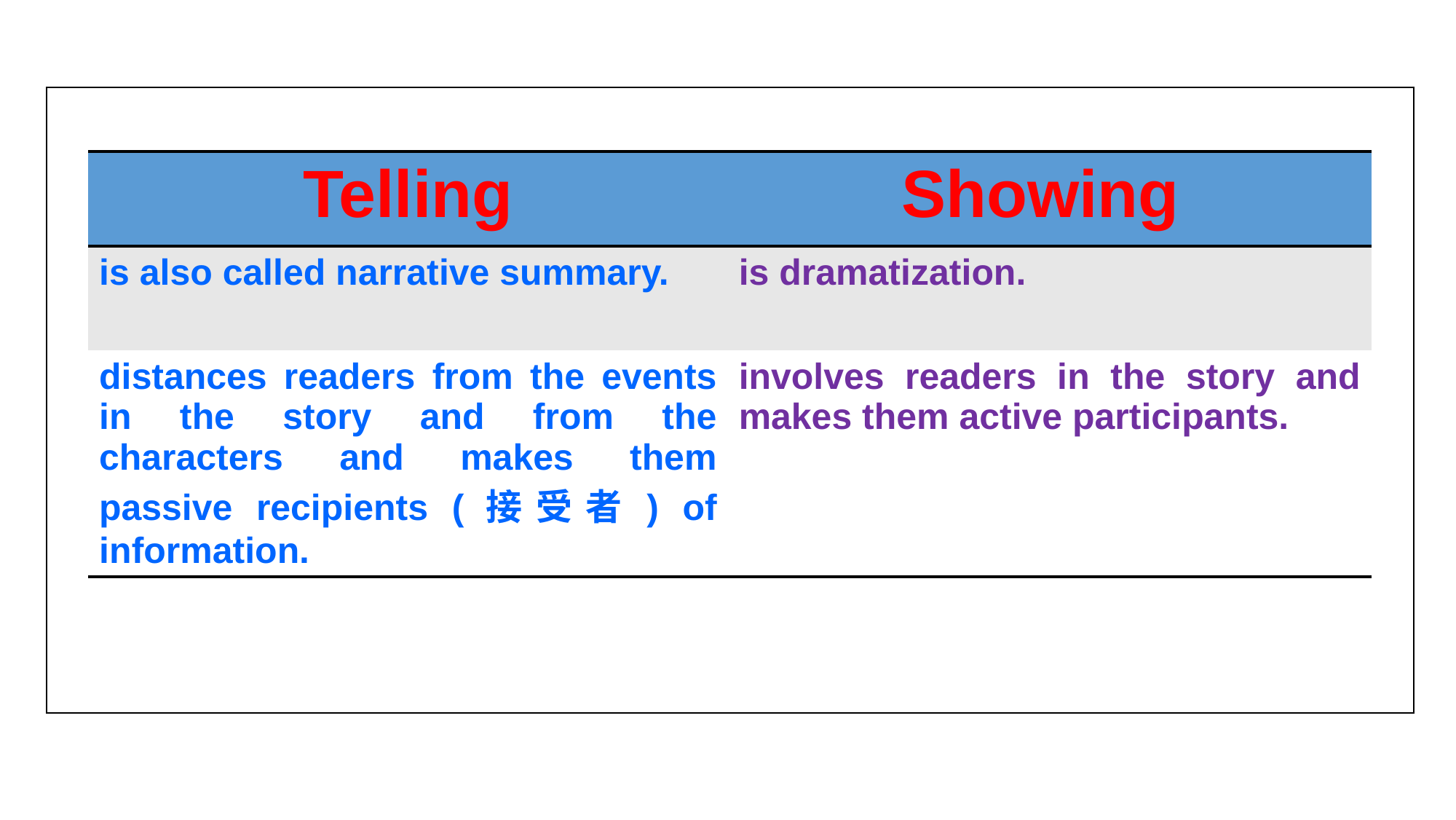

|  |
| --- |
| Telling | Showing |
| --- | --- |
| is also called narrative summary. | is dramatization. |
| distances readers from the events in the story and from the characters and makes them passive recipients (接受者) of information. | involves readers in the story and makes them active participants. |